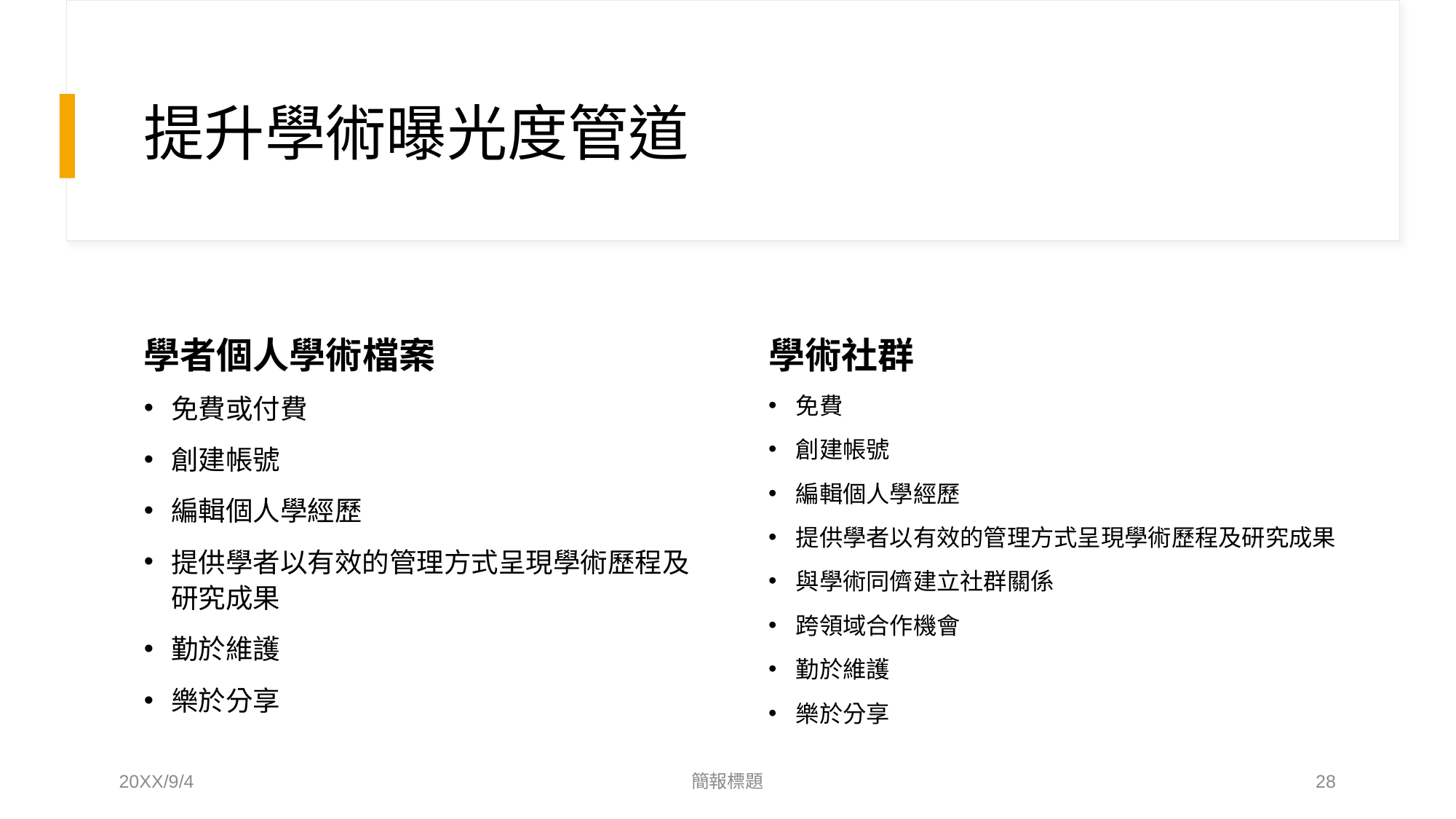

# 提升學術曝光度管道
學者個人學術檔案
學術社群
免費
創建帳號
編輯個人學經歷
提供學者以有效的管理方式呈現學術歷程及研究成果
與學術同儕建立社群關係
跨領域合作機會
勤於維護
樂於分享
免費或付費
創建帳號
編輯個人學經歷
提供學者以有效的管理方式呈現學術歷程及研究成果
勤於維護
樂於分享

20XX/9/4
簡報標題
28